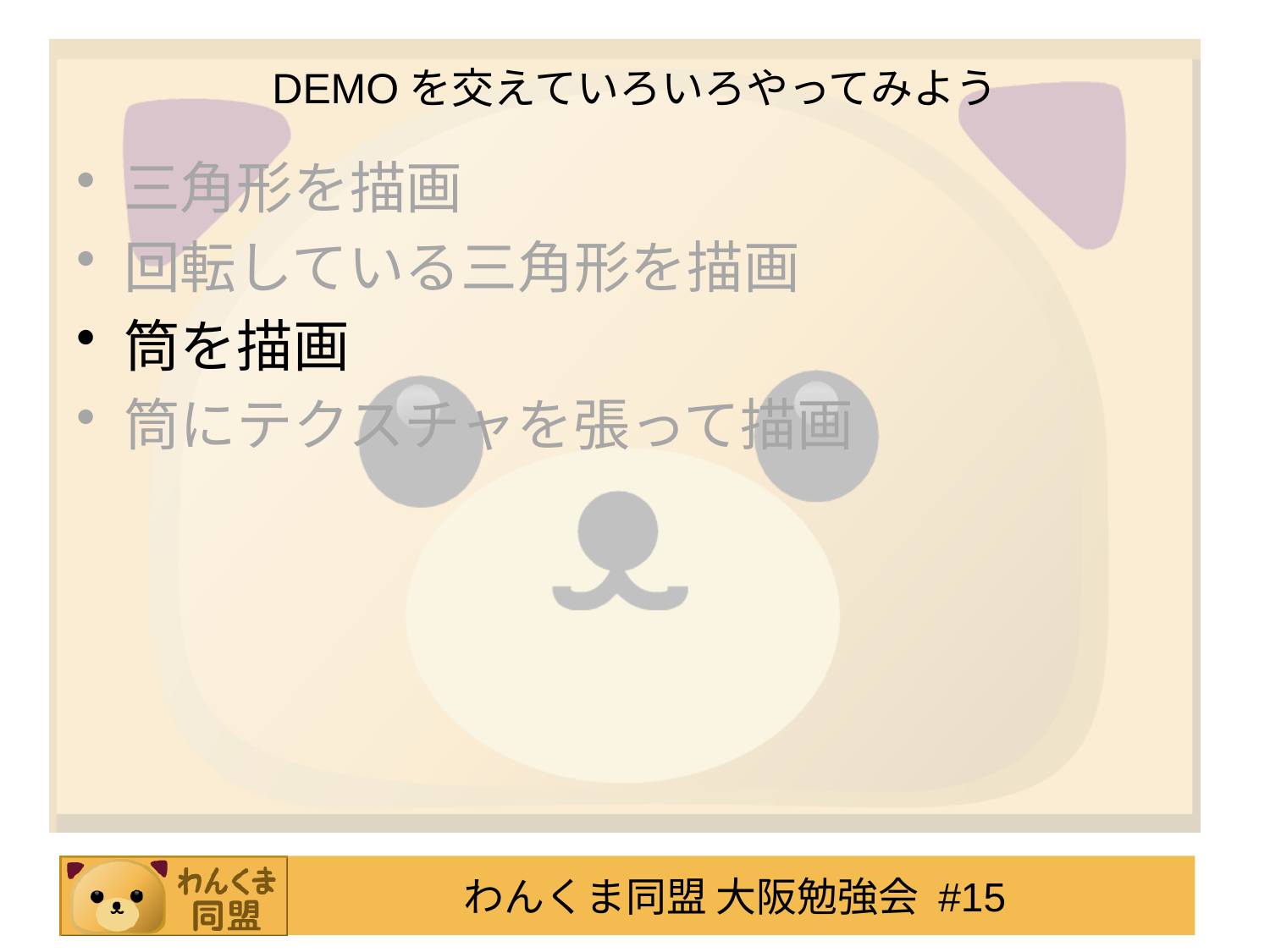

# DEMOを交えていろいろやってみよう
三角形を描画
回転している三角形を描画
筒を描画
筒にテクスチャを張って描画